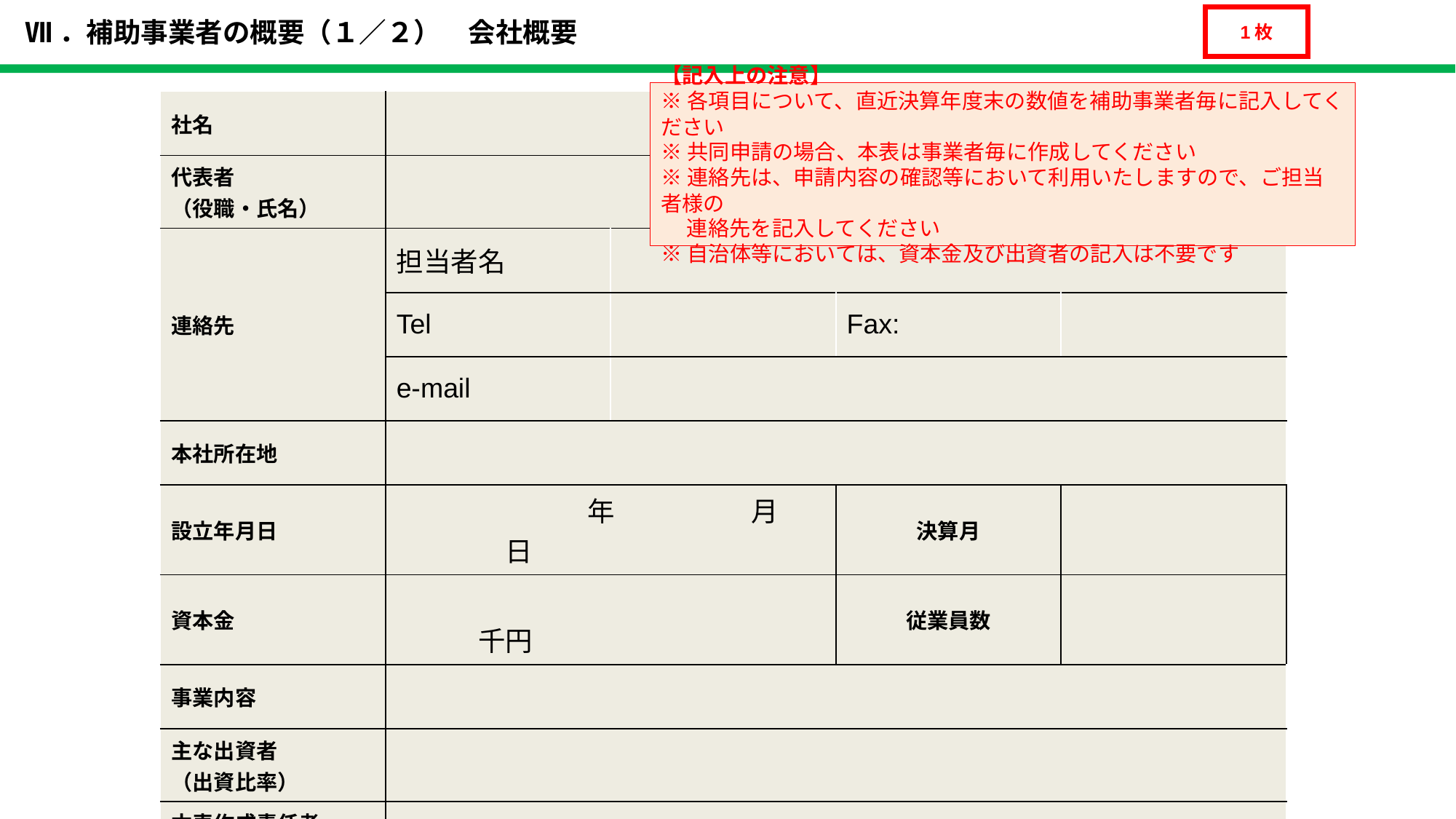

Ⅶ．補助事業者の概要（１／２）　会社概要
1枚
【記入上の注意】
※各項目について、直近決算年度末の数値を補助事業者毎に記入してください
※共同申請の場合、本表は事業者毎に作成してください
※連絡先は、申請内容の確認等において利用いたしますので、ご担当者様の
　 連絡先を記入してください
※自治体等においては、資本金及び出資者の記入は不要です
| 社名 |  |  |  |  |
| --- | --- | --- | --- | --- |
| 代表者 （役職・氏名） |  |  |  |  |
| 連絡先 | 担当者名 |  |  |  |
|  | Tel |  | Fax: |  |
|  | e-mail |  |  |  |
| 本社所在地 |  |  |  |  |
| 設立年月日 | 年　　　　　月　　　　　日 |  | 決算月 |  |
| 資本金 | 千円 |  | 従業員数 |  |
| 事業内容 |  |  |  |  |
| 主な出資者 （出資比率） |  |  |  |  |
| 本表作成責任者 （所属・役職・氏名） |  |  |  |  |